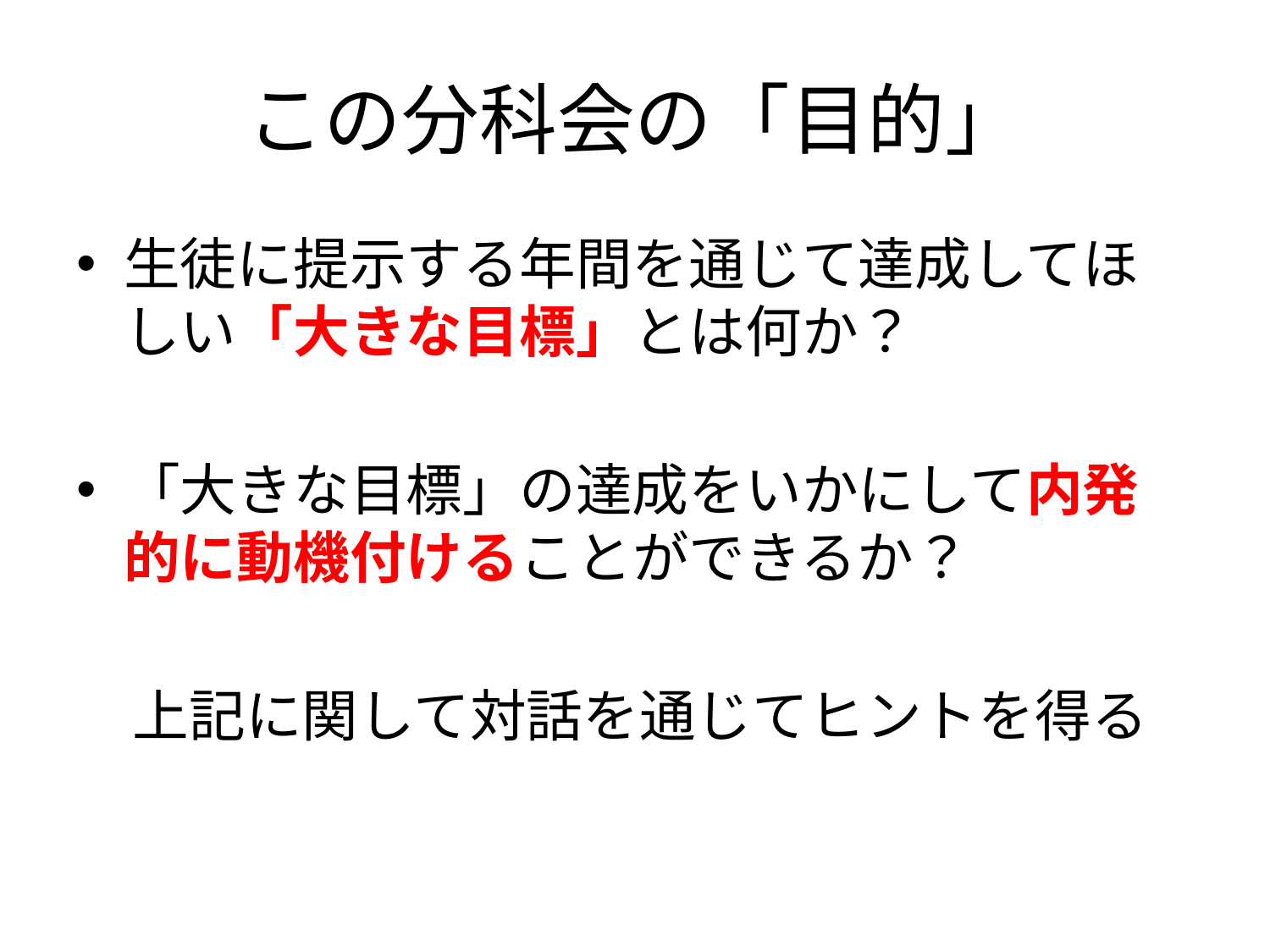

# この分科会の「目的」
生徒に提示する年間を通じて達成してほしい「大きな目標」とは何か？

「大きな目標」の達成をいかにして内発的に動機付けることができるか？

　上記に関して対話を通じてヒントを得る